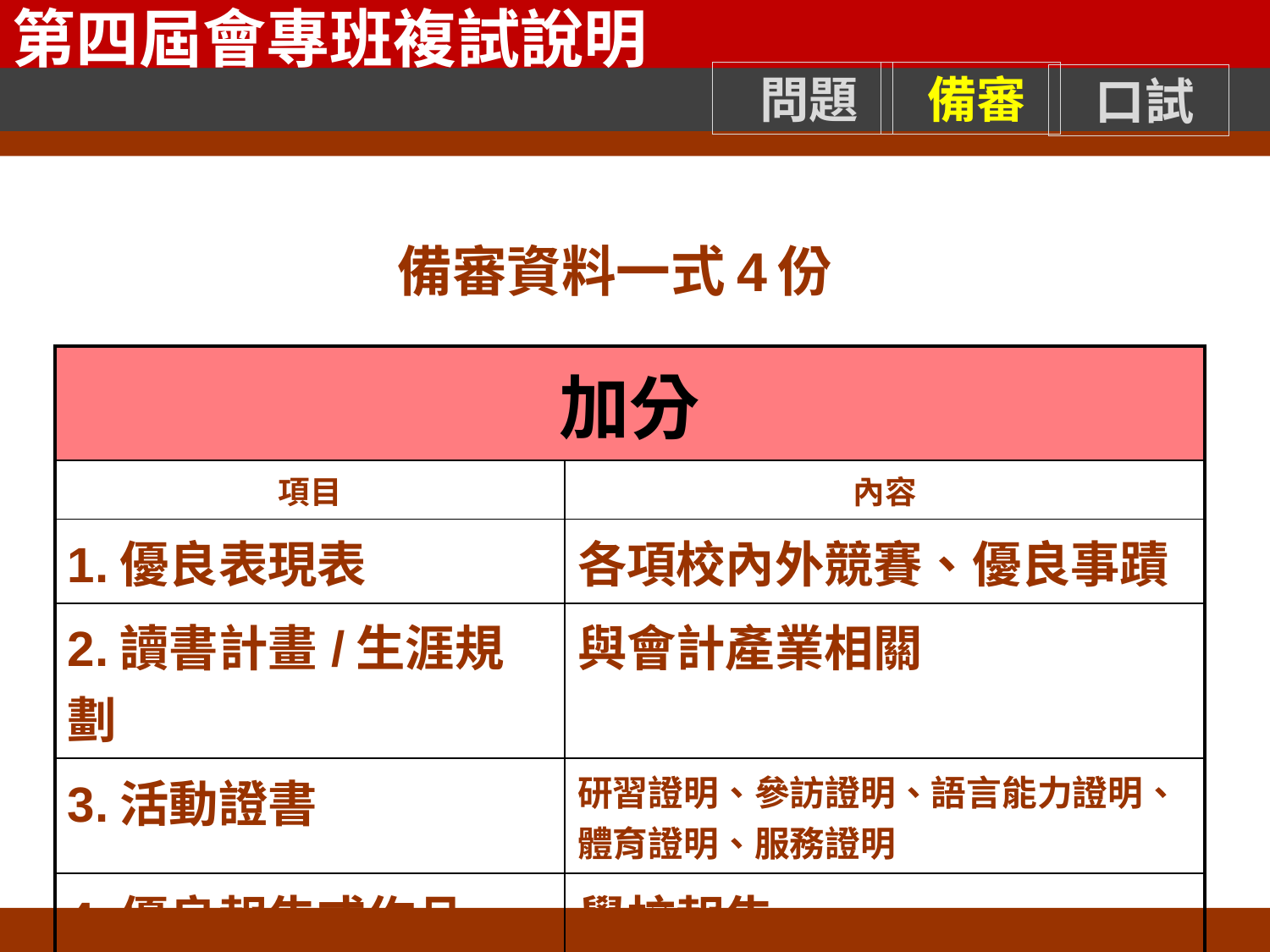

備審資料一式4份
| 加分 |  |
| --- | --- |
| 項目 | 內容 |
| 1.優良表現表 | 各項校內外競賽、優良事蹟 |
| 2.讀書計畫/生涯規劃 | 與會計產業相關 |
| 3.活動證書 | 研習證明、參訪證明、語言能力證明、體育證明、服務證明 |
| 4.優良報告或作品 | 學校報告 |
| 5.其他 |  |